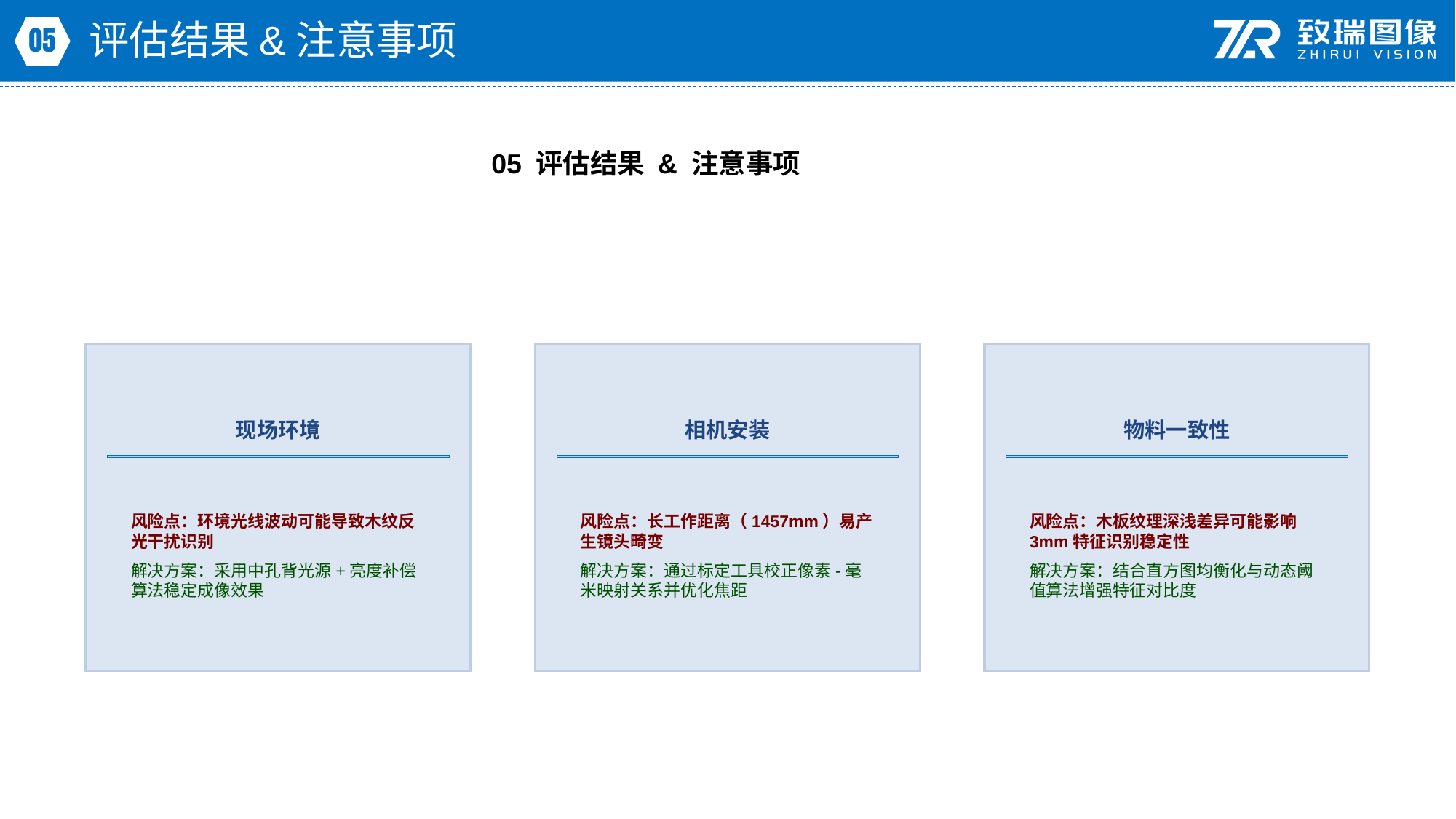

评估结果&注意事项
05

05 评估结果 & 注意事项

现场环境

相机安装

物料一致性

风险点：环境光线波动可能导致木纹反光干扰识别
解决方案：采用中孔背光源+亮度补偿算法稳定成像效果

风险点：长工作距离（1457mm）易产生镜头畸变
解决方案：通过标定工具校正像素-毫米映射关系并优化焦距

风险点：木板纹理深浅差异可能影响3mm特征识别稳定性
解决方案：结合直方图均衡化与动态阈值算法增强特征对比度